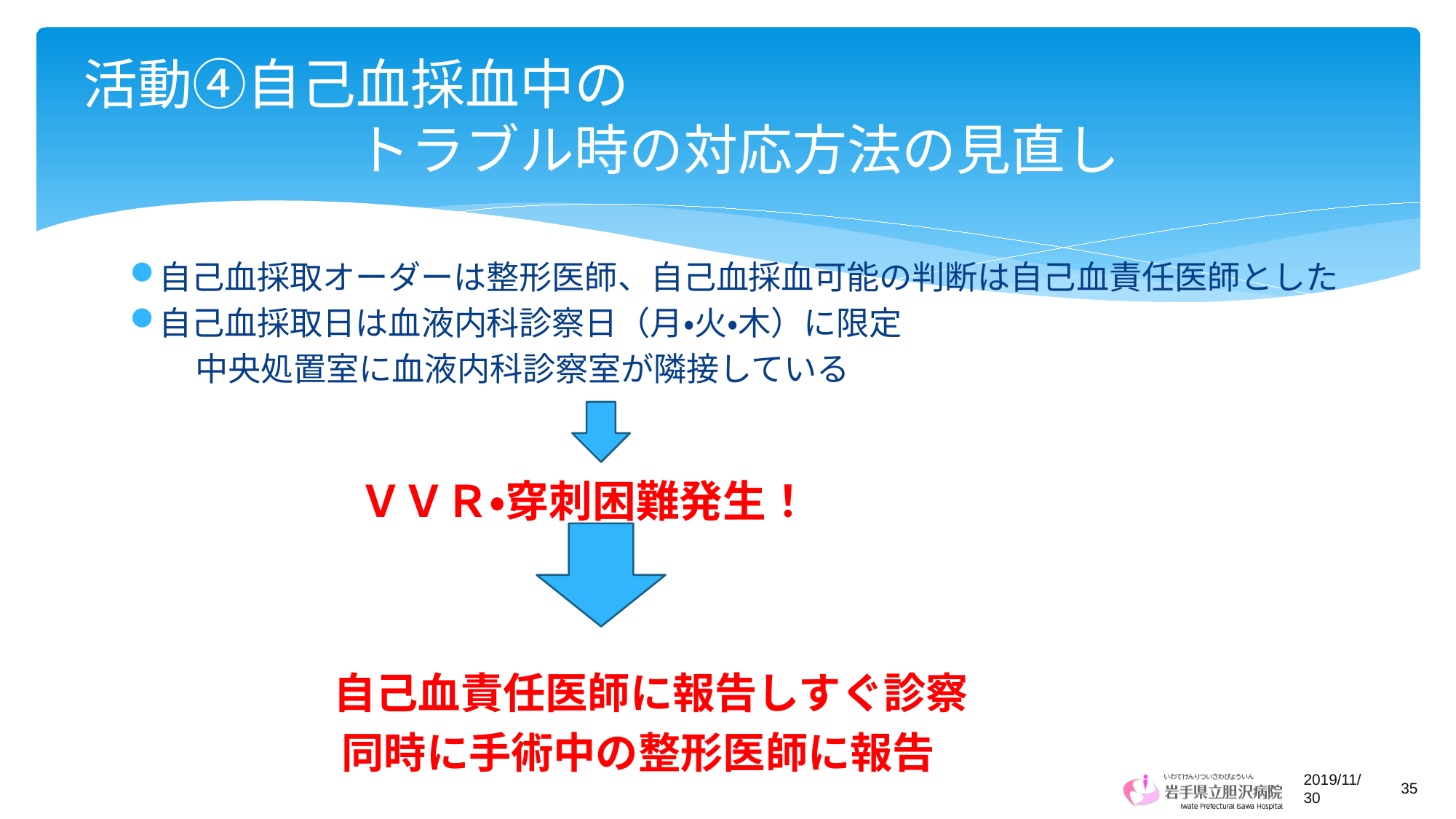

# 活動④自己血採血中の 　　　　　トラブル時の対応方法の見直し
自己血採取オーダーは整形医師、自己血採血可能の判断は自己血責任医師とした
自己血採取日は血液内科診察日（月・火・木）に限定
　　中央処置室に血液内科診察室が隣接している

　　　　　　　　　ＶＶＲ・穿刺困難発生！

　　　　　　　　自己血責任医師に報告しすぐ診察
　　　　　同時に手術中の整形医師に報告